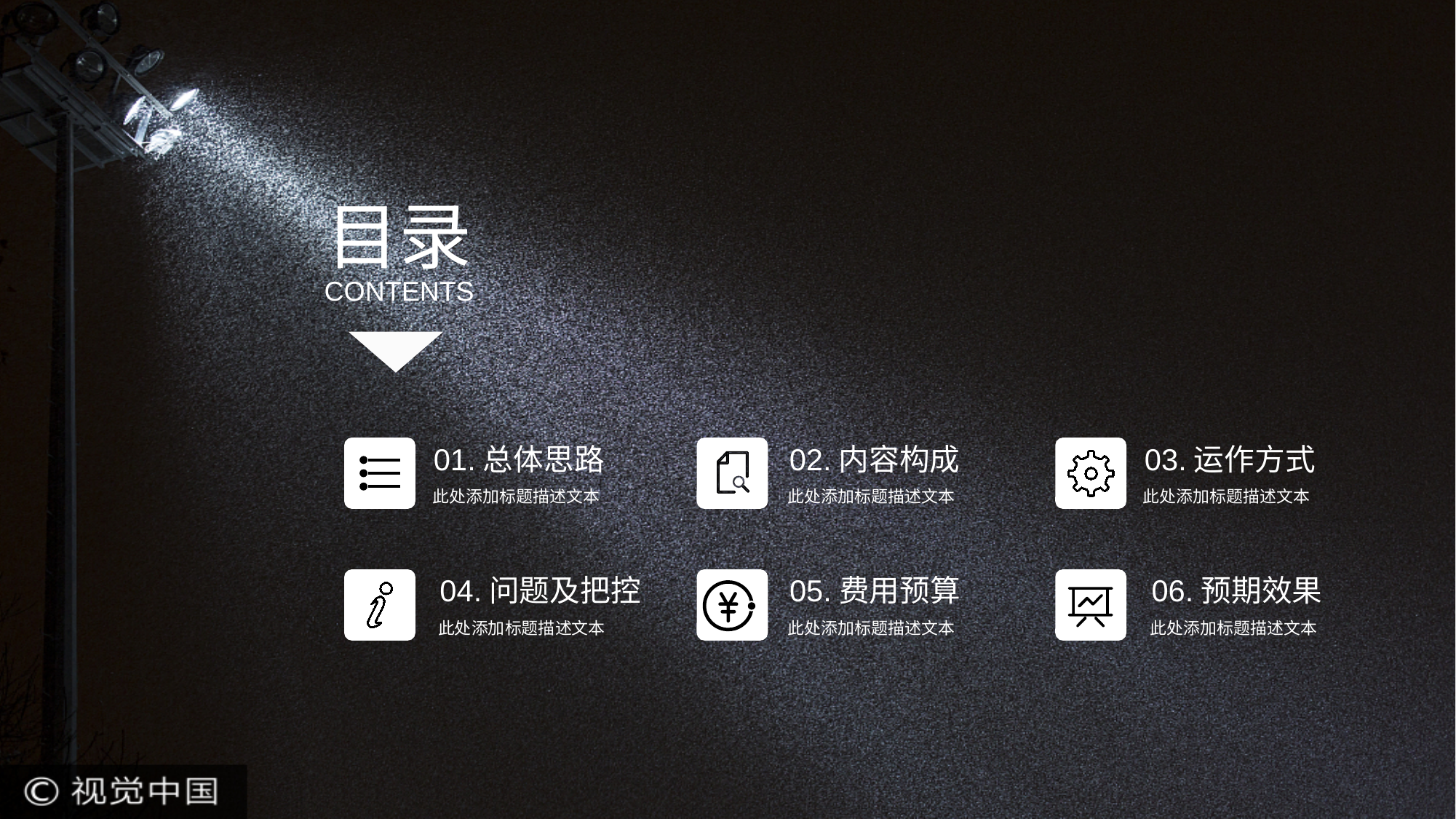

目录
CONTENTS

01.总体思路
此处添加标题描述文本
02.内容构成
此处添加标题描述文本
03.运作方式
此处添加标题描述文本

04.问题及把控
此处添加标题描述文本
05.费用预算
此处添加标题描述文本
06.预期效果
此处添加标题描述文本